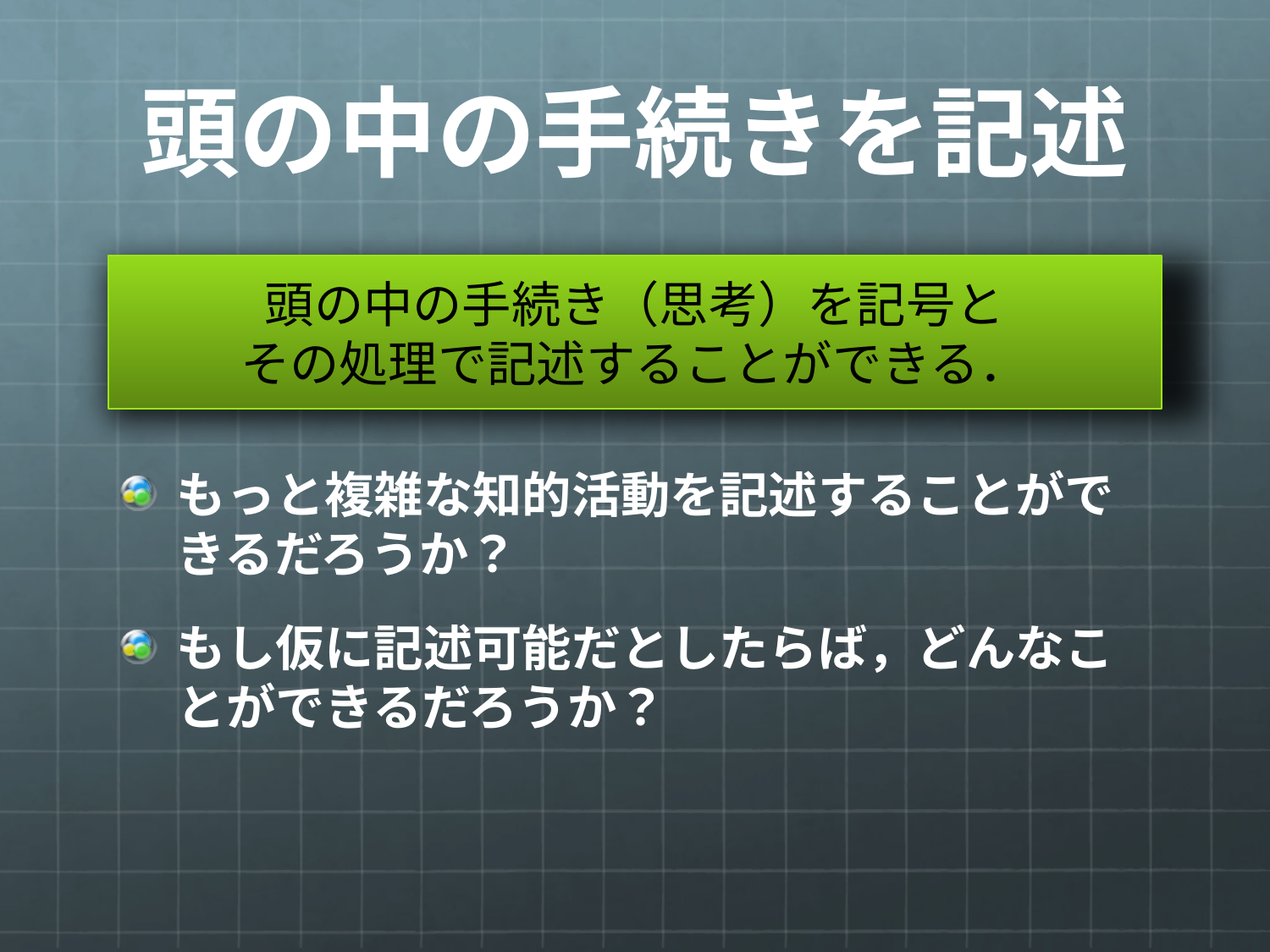

# 頭の中の手続きを記述
頭の中の手続き（思考）を記号と
その処理で記述することができる．
もっと複雑な知的活動を記述することができるだろうか？
もし仮に記述可能だとしたらば，どんなことができるだろうか？